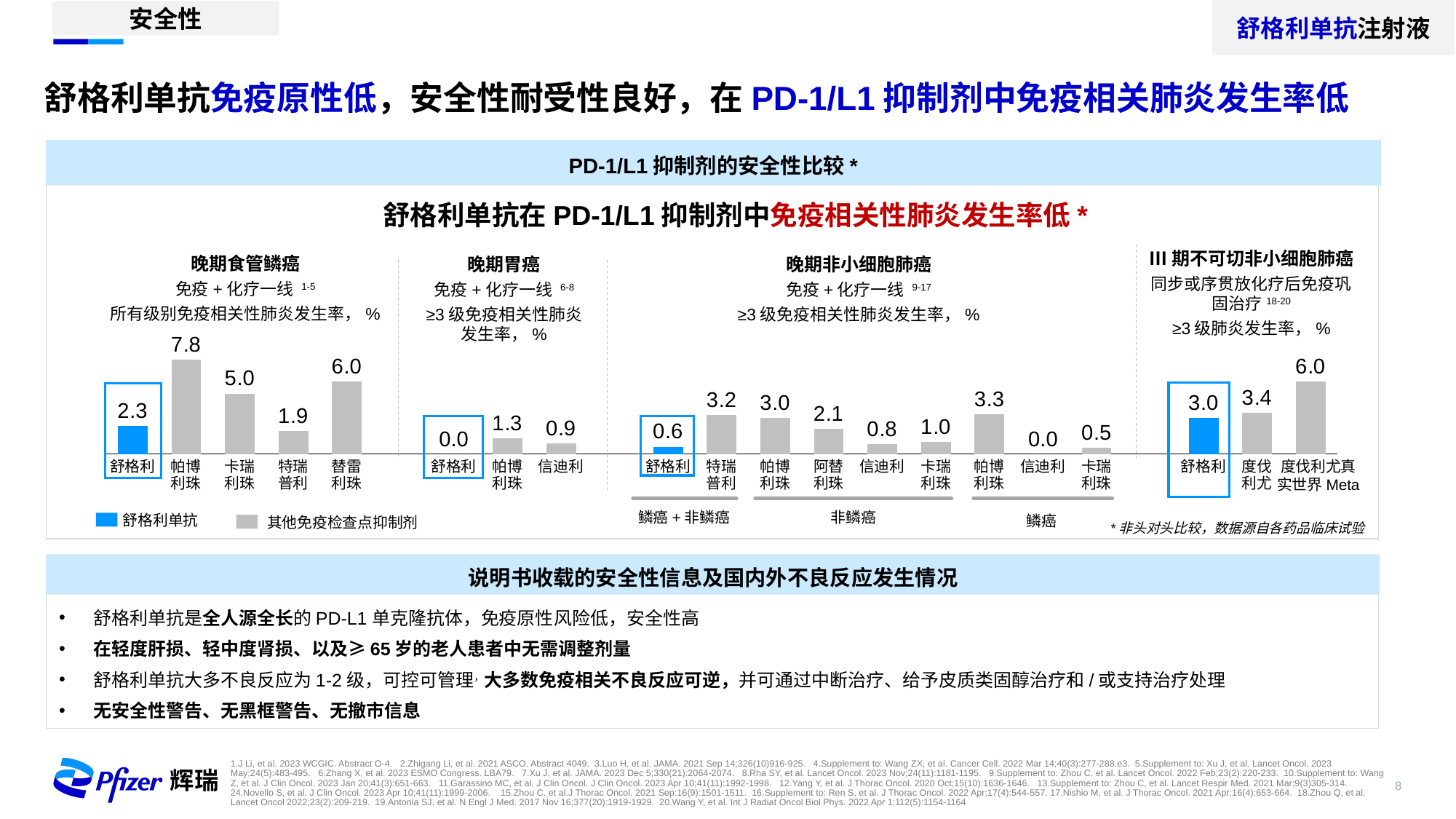

舒格利单抗注射液
安全性
舒格利单抗免疫原性低，安全性耐受性良好，在PD-1/L1抑制剂中免疫相关肺炎发生率低
PD-1/L1抑制剂的安全性比较*

舒格利单抗在PD-1/L1抑制剂中免疫相关性肺炎发生率低*
Ⅲ期不可切非小细胞肺癌
同步或序贯放化疗后免疫巩固治疗18-20
≥3级肺炎发生率，%
晚期食管鳞癌
免疫+化疗一线 1-5
所有级别免疫相关性肺炎发生率，%
晚期胃癌
免疫+化疗一线 6-8
≥3级免疫相关性肺炎发生率，%
晚期非小细胞肺癌
免疫+化疗一线 9-17
≥3级免疫相关性肺炎发生率，%

### Chart

| Category |  |
|---|---|

0.0
0.0
度伐利尤真实世界Meta
舒格利
帕博利珠
卡瑞利珠
特瑞普利
替雷利珠
舒格利
帕博利珠
信迪利
舒格利
特瑞普利
帕博利珠
阿替利珠
信迪利
卡瑞利珠
帕博利珠
信迪利
卡瑞利珠
度伐利尤
舒格利
鳞癌+非鳞癌
非鳞癌
舒格利单抗
鳞癌
其他免疫检查点抑制剂

*非头对头比较，数据源自各药品临床试验
说明书收载的安全性信息及国内外不良反应发生情况

舒格利单抗是全人源全长的PD-L1单克隆抗体，免疫原性风险低，安全性高
在轻度肝损、轻中度肾损、以及≥65岁的老人患者中无需调整剂量
舒格利单抗大多不良反应为1-2级，可控可管理，大多数免疫相关不良反应可逆，并可通过中断治疗、给予皮质类固醇治疗和/或支持治疗处理
无安全性警告、无黑框警告、无撤市信息
1.J Li, et al. 2023 WCGIC. Abstract O-4.   2.Zhigang Li, et al. 2021 ASCO. Abstract 4049.  3.Luo H, et al. JAMA. 2021 Sep 14;326(10)916-925.   4.Supplement to: Wang ZX, et al. Cancer Cell. 2022 Mar 14;40(3):277-288.e3.  5.Supplement to: Xu J, et al. Lancet Oncol. 2023 May;24(5):483-495.   6.Zhang X, et al. 2023 ESMO Congress. LBA79.   7.Xu J, et al. JAMA. 2023 Dec 5;330(21):2064-2074.   8.Rha SY, et al. Lancet Oncol. 2023 Nov;24(11):1181-1195.   9.Supplement to: Zhou C, et al. Lancet Oncol. 2022 Feb;23(2):220-233.  10.Supplement to: Wang Z, et al. J Clin Oncol. 2023 Jan 20;41(3):651-663.   11.Garassino MC, et al. J Clin Oncol. J Clin Oncol. 2023 Apr 10;41(11):1992-1998.   12.Yang Y, et al. J Thorac Oncol. 2020 Oct;15(10):1636-1646.   13.Supplement to: Zhou C, et al. Lancet Respir Med. 2021 Mar;9(3)305-314.  24.Novello S, et al. J Clin Oncol. 2023 Apr 10;41(11):1999-2006.    15.Zhou C. et al.J Thorac Oncol. 2021 Sep:16(9):1501-1511.  16.Supplement to: Ren S, et al. J Thorac Oncol. 2022 Apr;17(4):544-557. 17.Nishio M, et al. J Thorac Oncol. 2021 Apr;16(4):653-664.  18.Zhou Q, et al. Lancet Oncol 2022;23(2):209-219.  19.Antonia SJ, et al. N Engl J Med. 2017 Nov 16;377(20):1919-1929.  20.Wang Y, et al. Int J Radiat Oncol Biol Phys. 2022 Apr 1;112(5):1154-1164